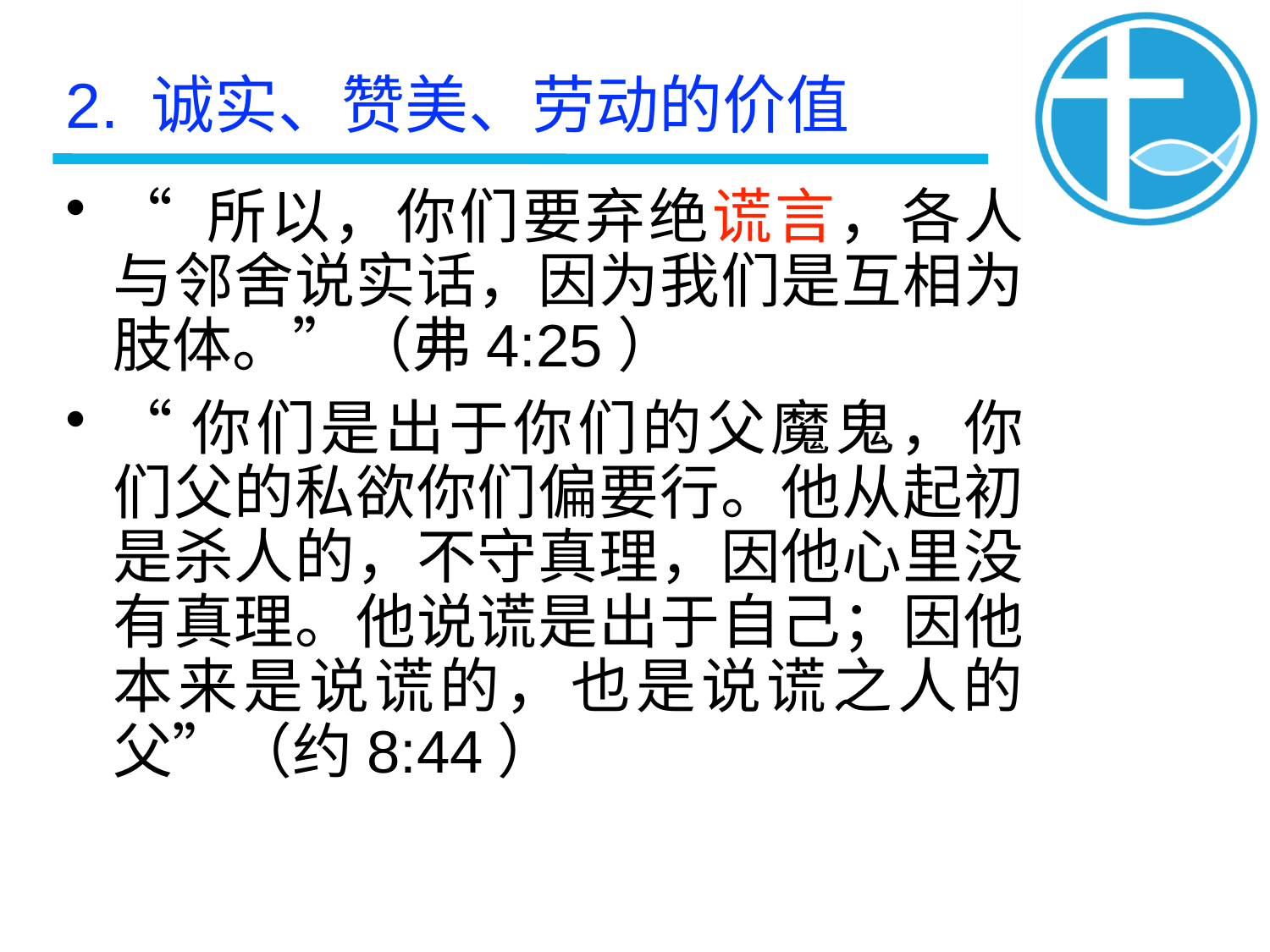

2. 诚实、赞美、劳动的价值
“ 所以，你们要弃绝谎言，各人与邻舍说实话，因为我们是互相为肢体。”（弗4:25）
“你们是出于你们的父魔鬼，你们父的私欲你们偏要行。他从起初是杀人的，不守真理，因他心里没有真理。他说谎是出于自己；因他本来是说谎的，也是说谎之人的父”（约8:44）